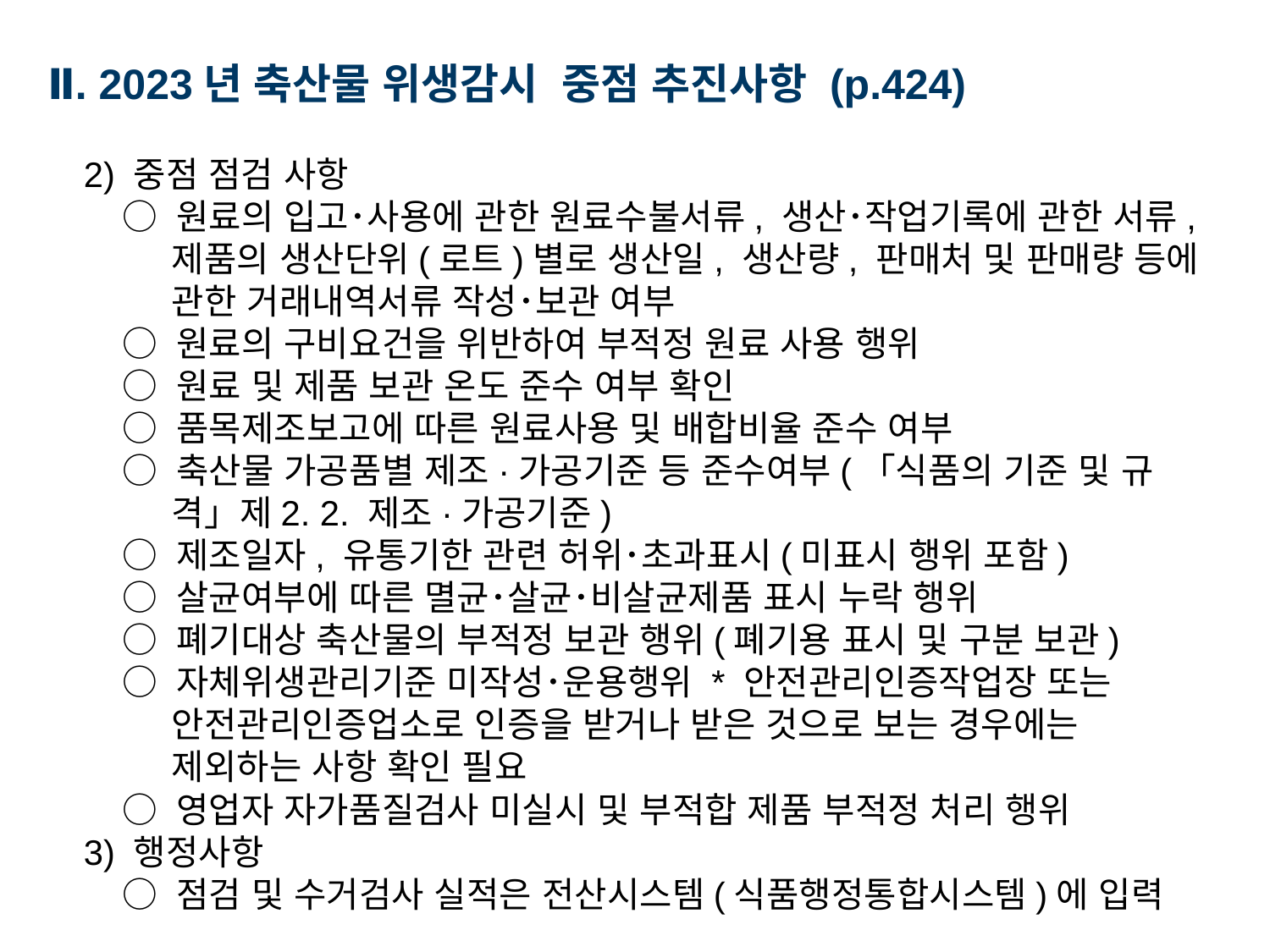

Ⅱ. 2023년 축산물 위생감시  중점 추진사항 (p.424)
2) 중점 점검 사항
○ 원료의 입고･사용에 관한 원료수불서류, 생산･작업기록에 관한 서류, 제품의 생산단위(로트)별로 생산일, 생산량, 판매처 및 판매량 등에 관한 거래내역서류 작성･보관 여부
○ 원료의 구비요건을 위반하여 부적정 원료 사용 행위
○ 원료 및 제품 보관 온도 준수 여부 확인
○ 품목제조보고에 따른 원료사용 및 배합비율 준수 여부
○ 축산물 가공품별 제조·가공기준 등 준수여부(「식품의 기준 및 규격」제2. 2. 제조·가공기준)
○ 제조일자, 유통기한 관련 허위･초과표시(미표시 행위 포함)
○ 살균여부에 따른 멸균･살균･비살균제품 표시 누락 행위
○ 폐기대상 축산물의 부적정 보관 행위(폐기용 표시 및 구분 보관)
○ 자체위생관리기준 미작성･운용행위 * 안전관리인증작업장 또는 안전관리인증업소로 인증을 받거나 받은 것으로 보는 경우에는 제외하는 사항 확인 필요
○ 영업자 자가품질검사 미실시 및 부적합 제품 부적정 처리 행위
3) 행정사항
○ 점검 및 수거검사 실적은 전산시스템(식품행정통합시스템)에 입력